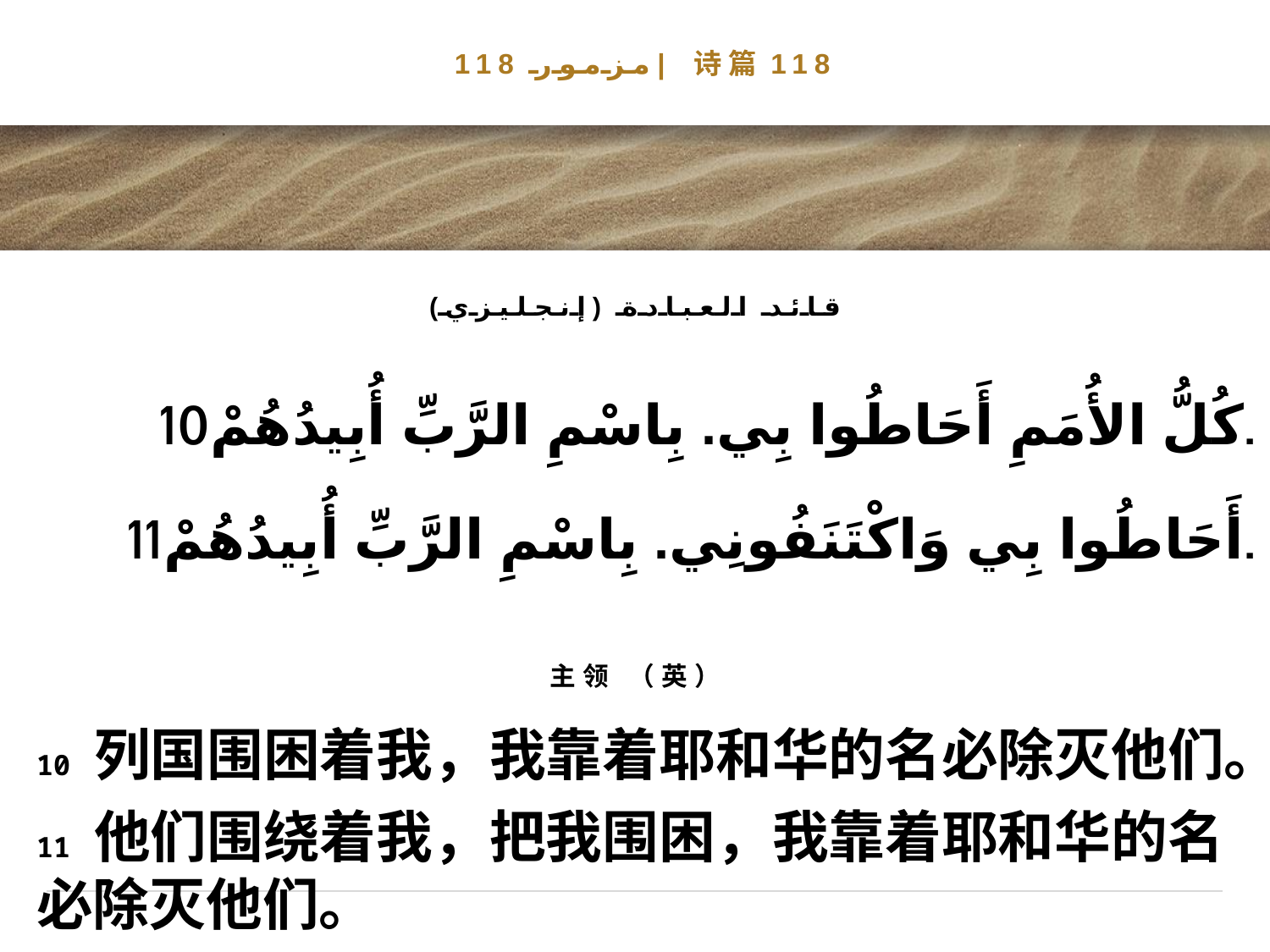

# مزمور 118| 诗篇118
قائد العبادة (إنجليزي)
 10كُلُّ الأُمَمِ أَحَاطُوا بِي. بِاسْمِ الرَّبِّ أُبِيدُهُمْ.
 11أَحَاطُوا بِي وَاكْتَنَفُونِي. بِاسْمِ الرَّبِّ أُبِيدُهُمْ.
主领 （英）
10 列国围困着我，我靠着耶和华的名必除灭他们。
11 他们围绕着我，把我围困，我靠着耶和华的名必除灭他们。